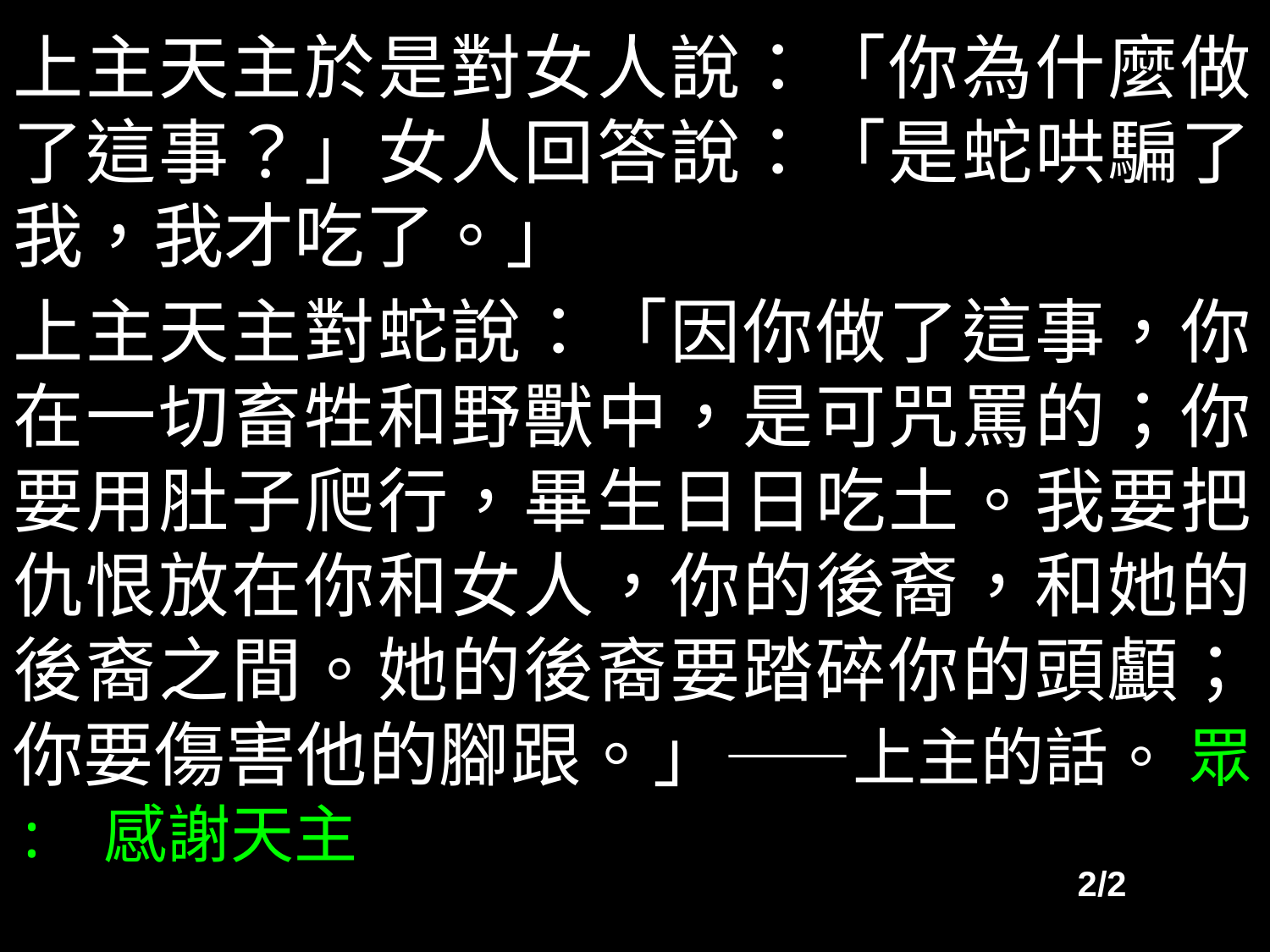

上主天主於是對女人說：「你為什麼做了這事？」女人回答說：「是蛇哄騙了我，我才吃了。」
上主天主對蛇說：「因你做了這事，你在一切畜牲和野獸中，是可咒罵的；你要用肚子爬行，畢生日日吃土。我要把仇恨放在你和女人，你的後裔，和她的後裔之間。她的後裔要踏碎你的頭顱；你要傷害他的腳跟。」——上主的話。 眾 : 感謝天主

2/2